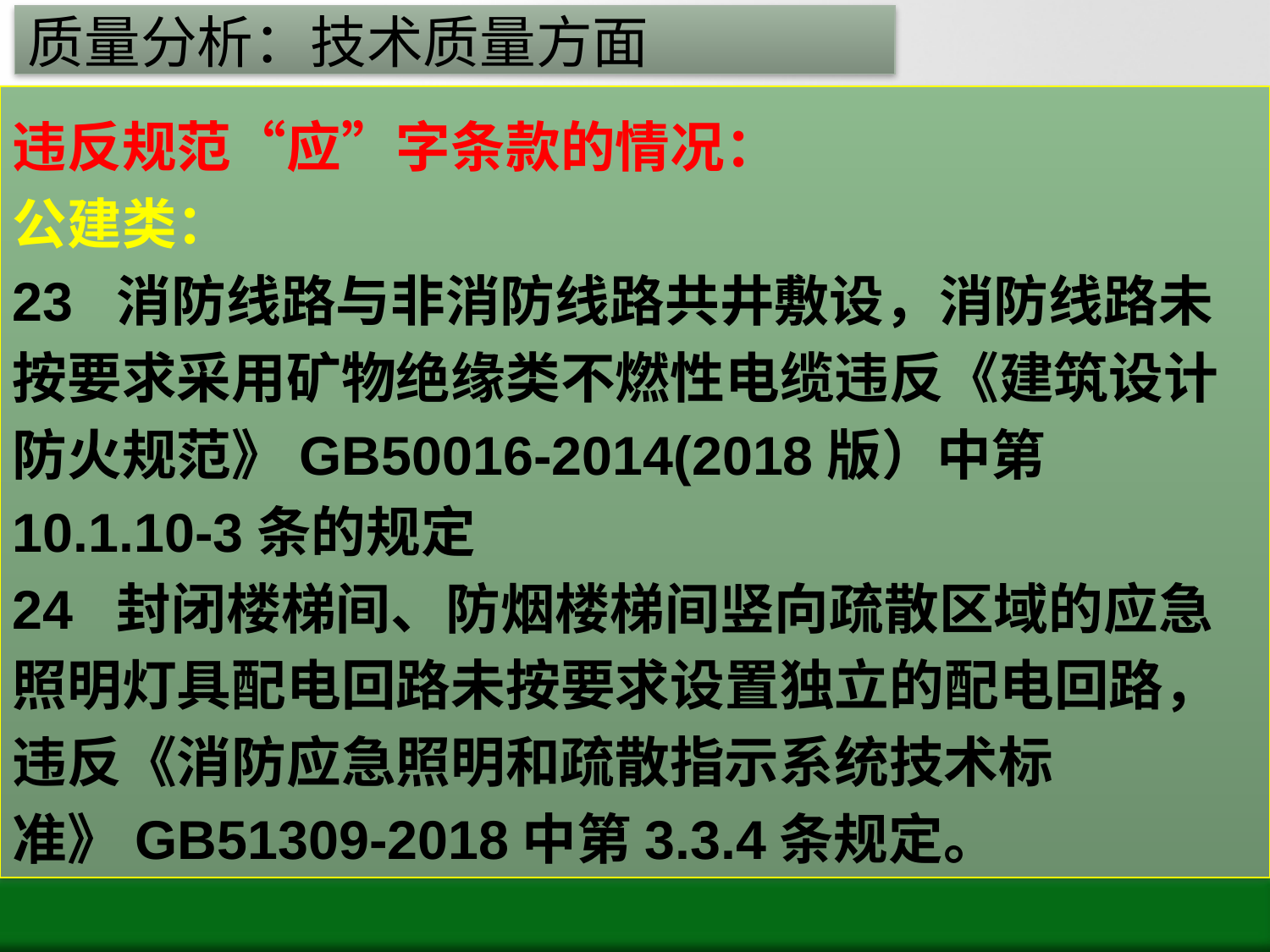

# 质量分析：技术质量方面
违反规范“应”字条款的情况：
公建类：
23  消防线路与非消防线路共井敷设，消防线路未按要求采用矿物绝缘类不燃性电缆违反《建筑设计防火规范》GB50016-2014(2018版）中第10.1.10-3条的规定
24  封闭楼梯间、防烟楼梯间竖向疏散区域的应急照明灯具配电回路未按要求设置独立的配电回路，
违反《消防应急照明和疏散指示系统技术标准》GB51309-2018中第3.3.4条规定。